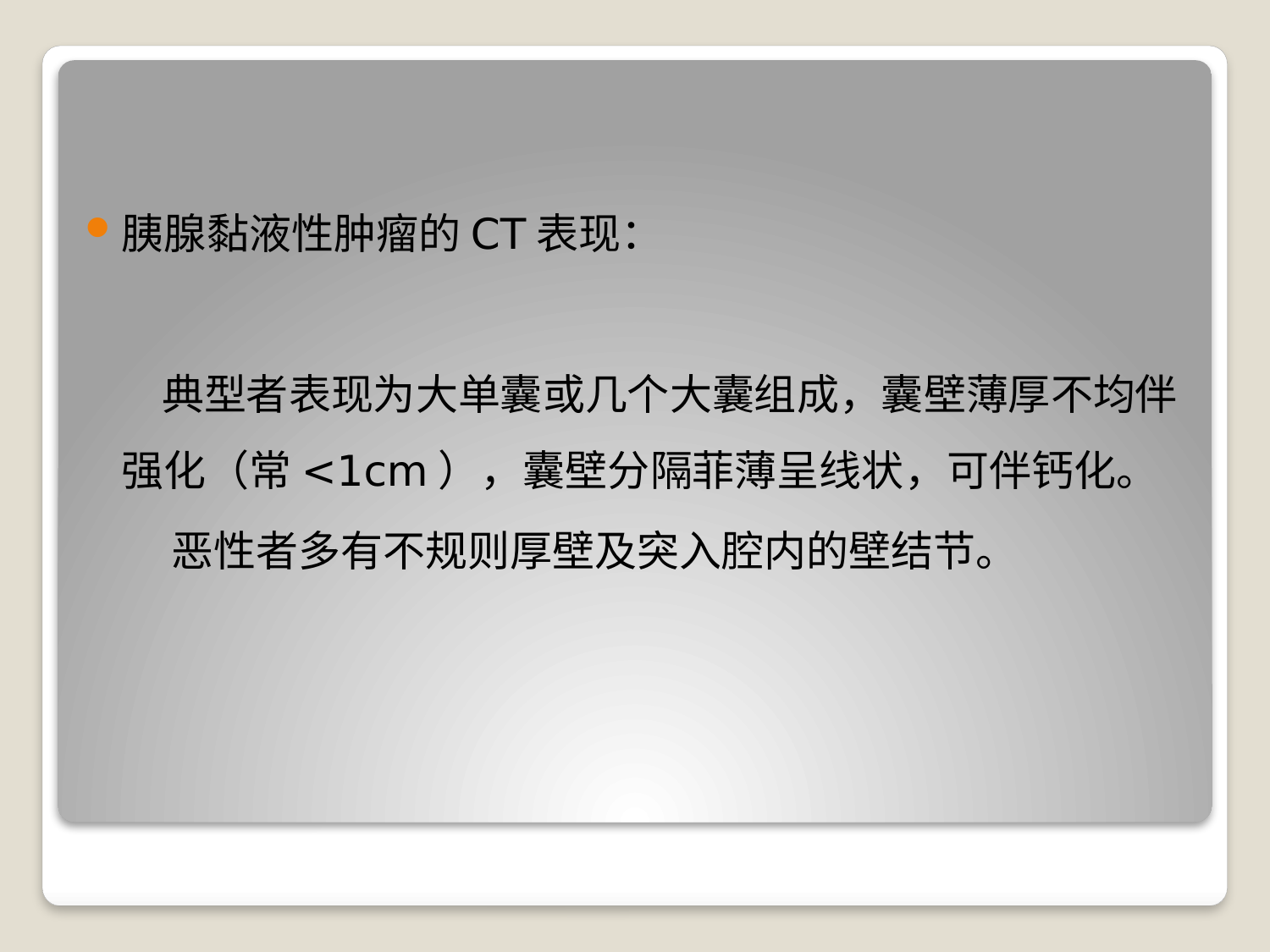

胰腺黏液性肿瘤的CT表现：

       典型者表现为大单囊或几个大囊组成，囊壁薄厚不均伴强化（常<1cm），囊壁分隔菲薄呈线状，可伴钙化。
        恶性者多有不规则厚壁及突入腔内的壁结节。
#